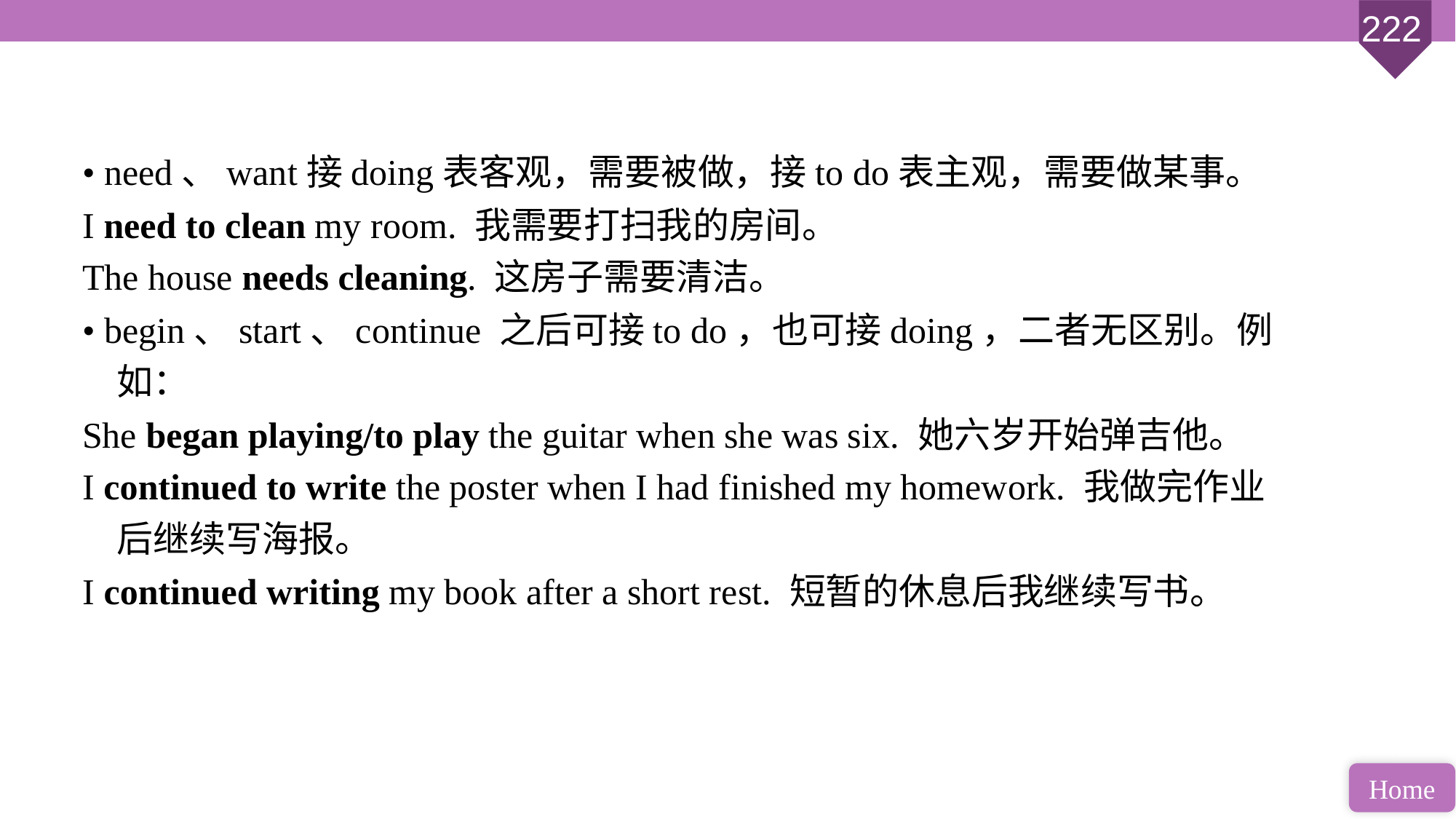

• need、want接doing表客观，需要被做，接to do表主观，需要做某事。
I need to clean my room. 我需要打扫我的房间。
The house needs cleaning. 这房子需要清洁。
• begin、start、continue 之后可接to do，也可接doing，二者无区别。例如：
She began playing/to play the guitar when she was six. 她六岁开始弹吉他。
I continued to write the poster when I had finished my homework. 我做完作业后继续写海报。
I continued writing my book after a short rest. 短暂的休息后我继续写书。